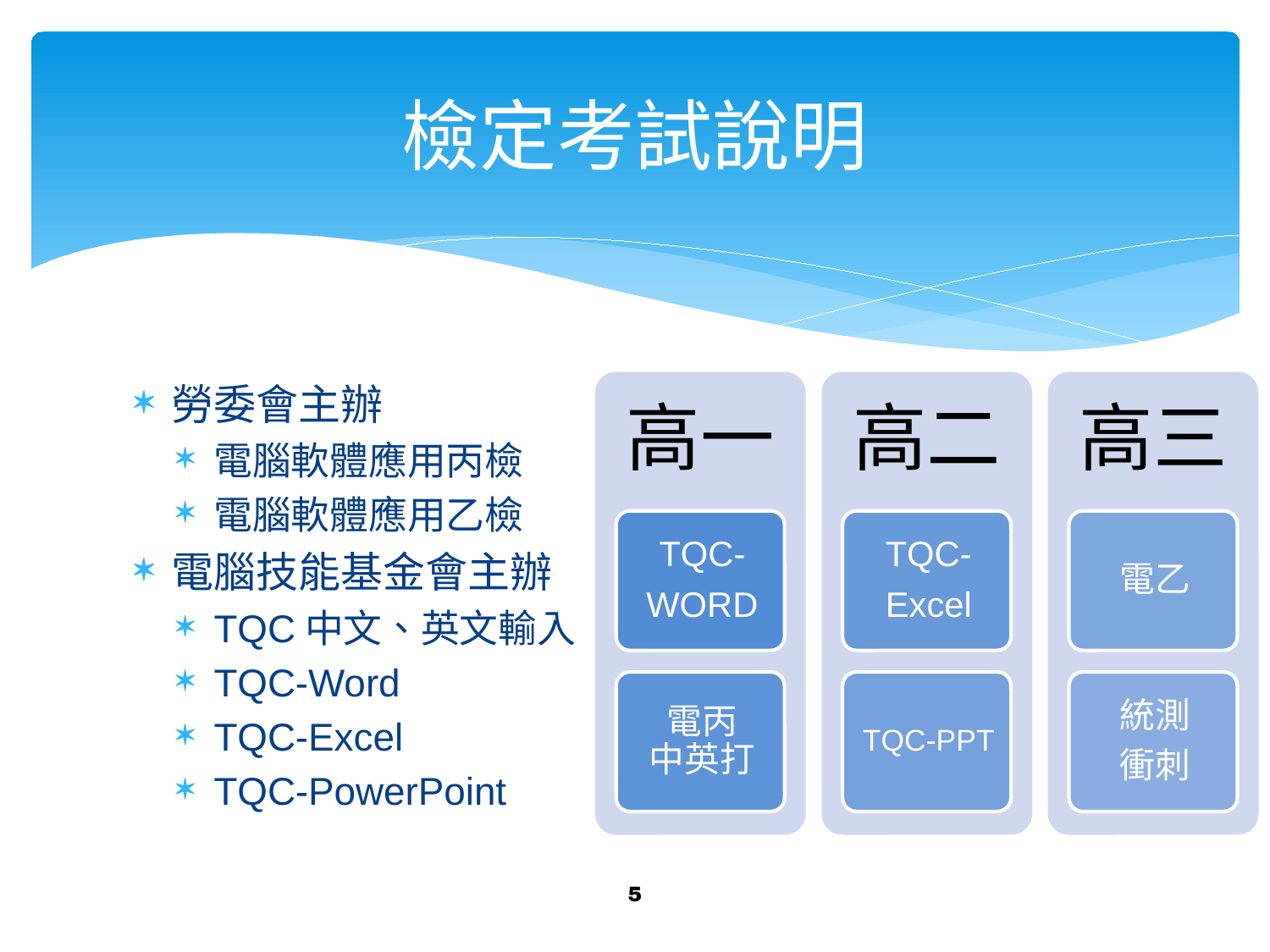

# 檢定考試說明
勞委會主辦
電腦軟體應用丙檢
電腦軟體應用乙檢
電腦技能基金會主辦
TQC中文、英文輸入
TQC-Word
TQC-Excel
TQC-PowerPoint
高一
TQC-
WORD
電丙
中英打
高二
TQC-
Excel
TQC-PPT
高三
電乙
統測
衝刺
5